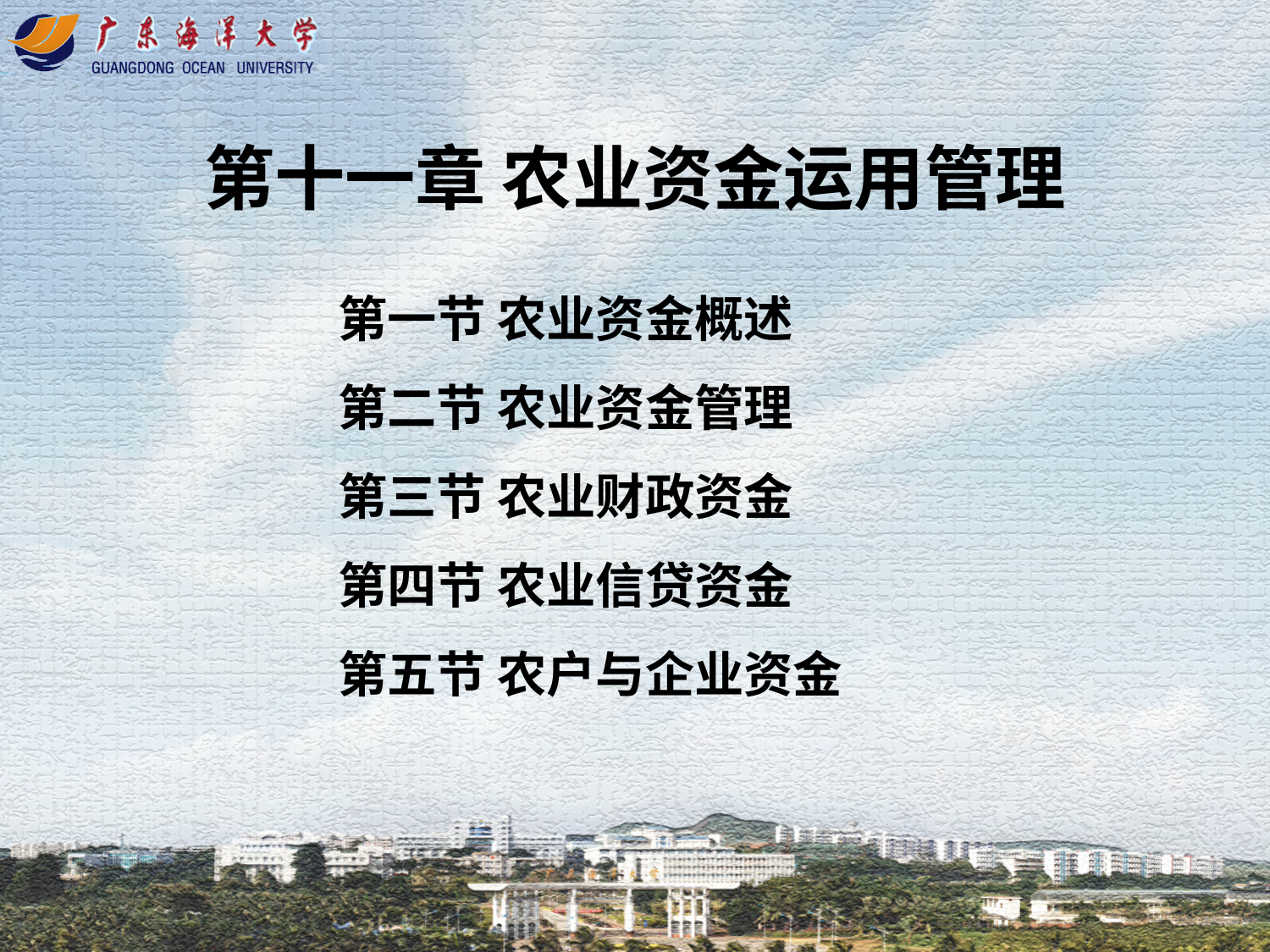

# 第十一章 农业资金运用管理

第一节 农业资金概述
第二节 农业资金管理
第三节 农业财政资金
第四节 农业信贷资金
第五节 农户与企业资金